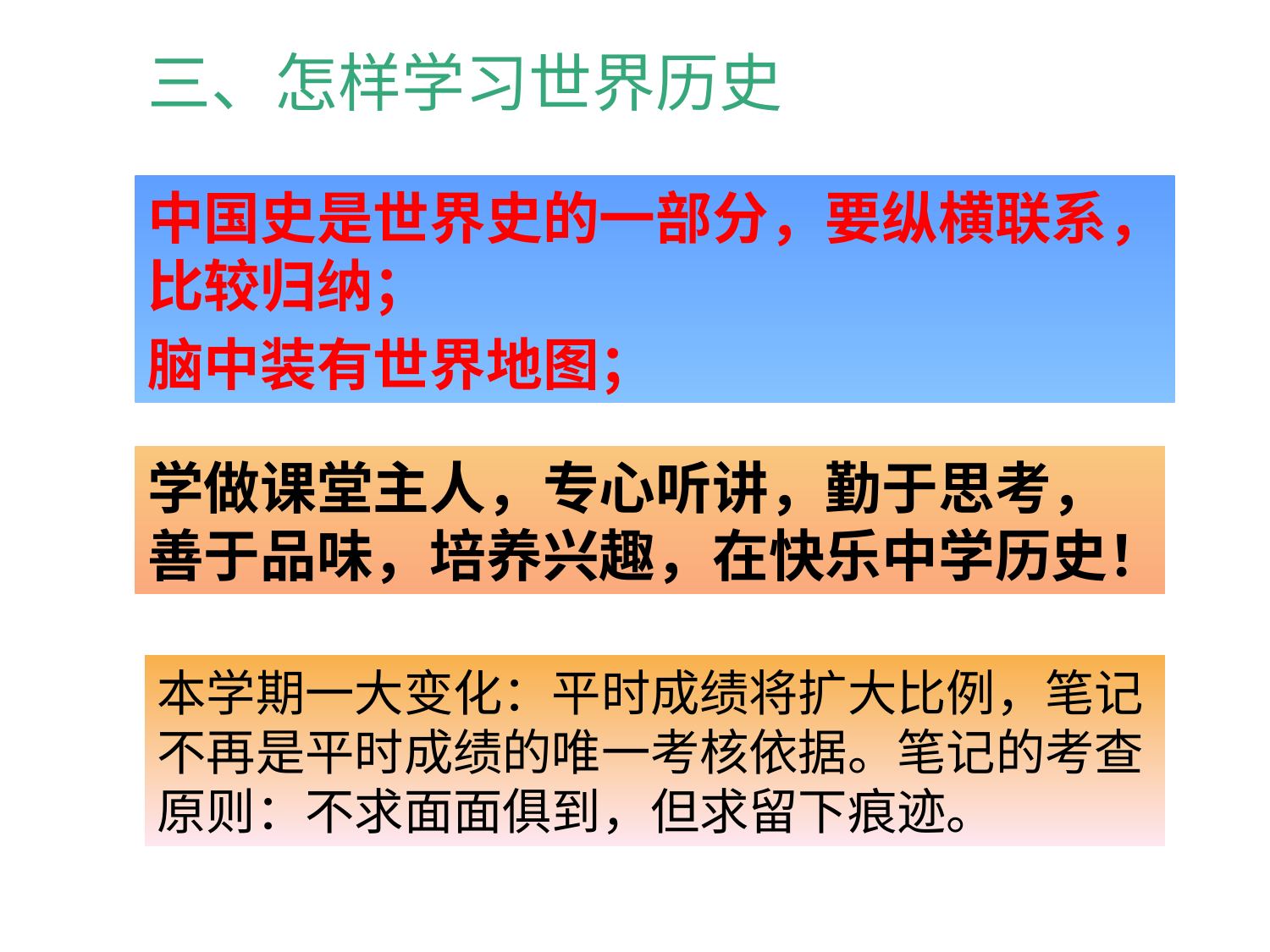

三、怎样学习世界历史
中国史是世界史的一部分，要纵横联系，比较归纳；
脑中装有世界地图；
学做课堂主人，专心听讲，勤于思考，善于品味，培养兴趣，在快乐中学历史！
本学期一大变化：平时成绩将扩大比例，笔记不再是平时成绩的唯一考核依据。笔记的考查原则：不求面面俱到，但求留下痕迹。